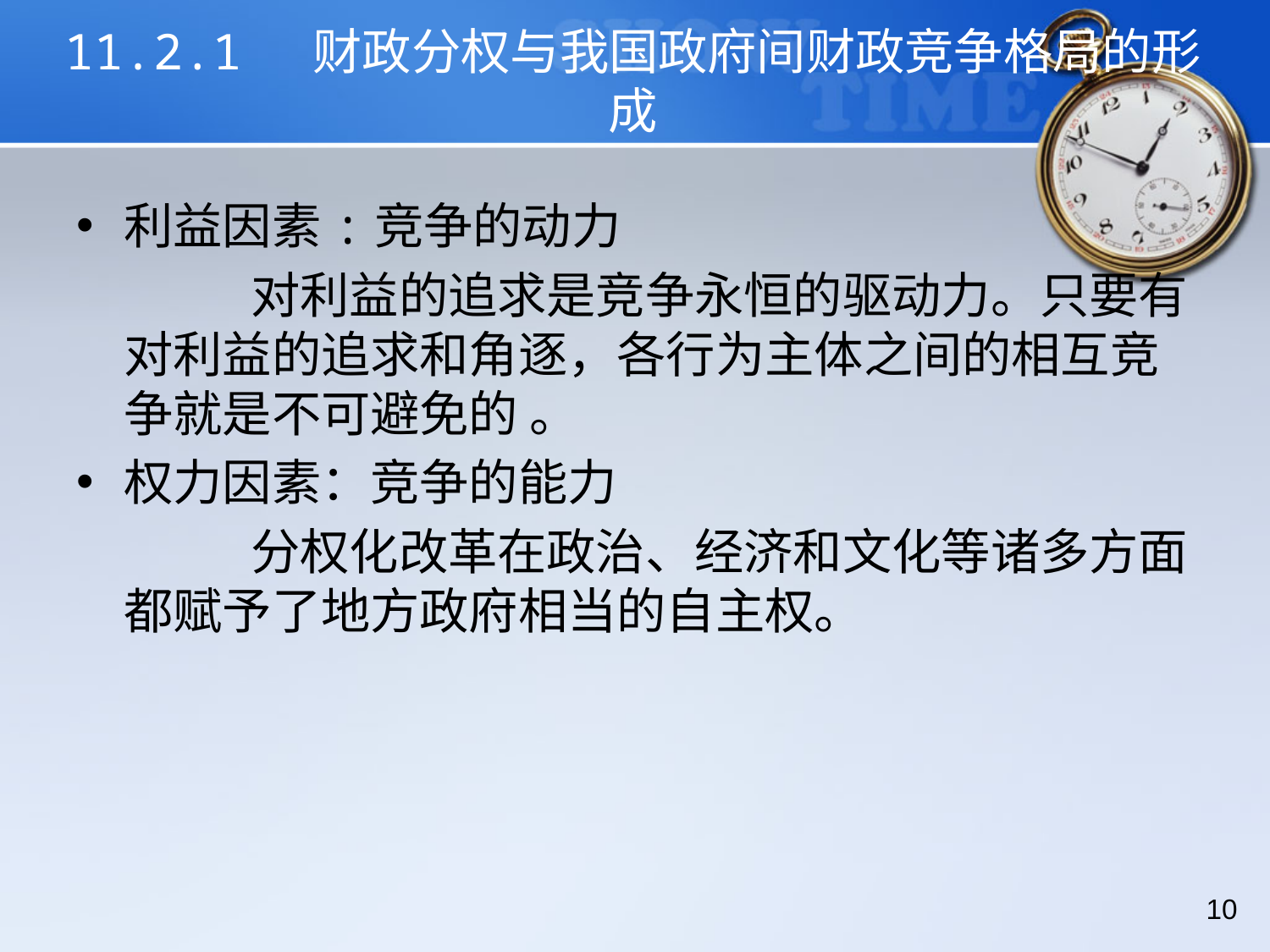

# 11.2.1  财政分权与我国政府间财政竞争格局的形成
利益因素:竞争的动力
		对利益的追求是竞争永恒的驱动力。只要有对利益的追求和角逐，各行为主体之间的相互竞争就是不可避免的 。
权力因素：竞争的能力
		分权化改革在政治、经济和文化等诸多方面都赋予了地方政府相当的自主权。
10